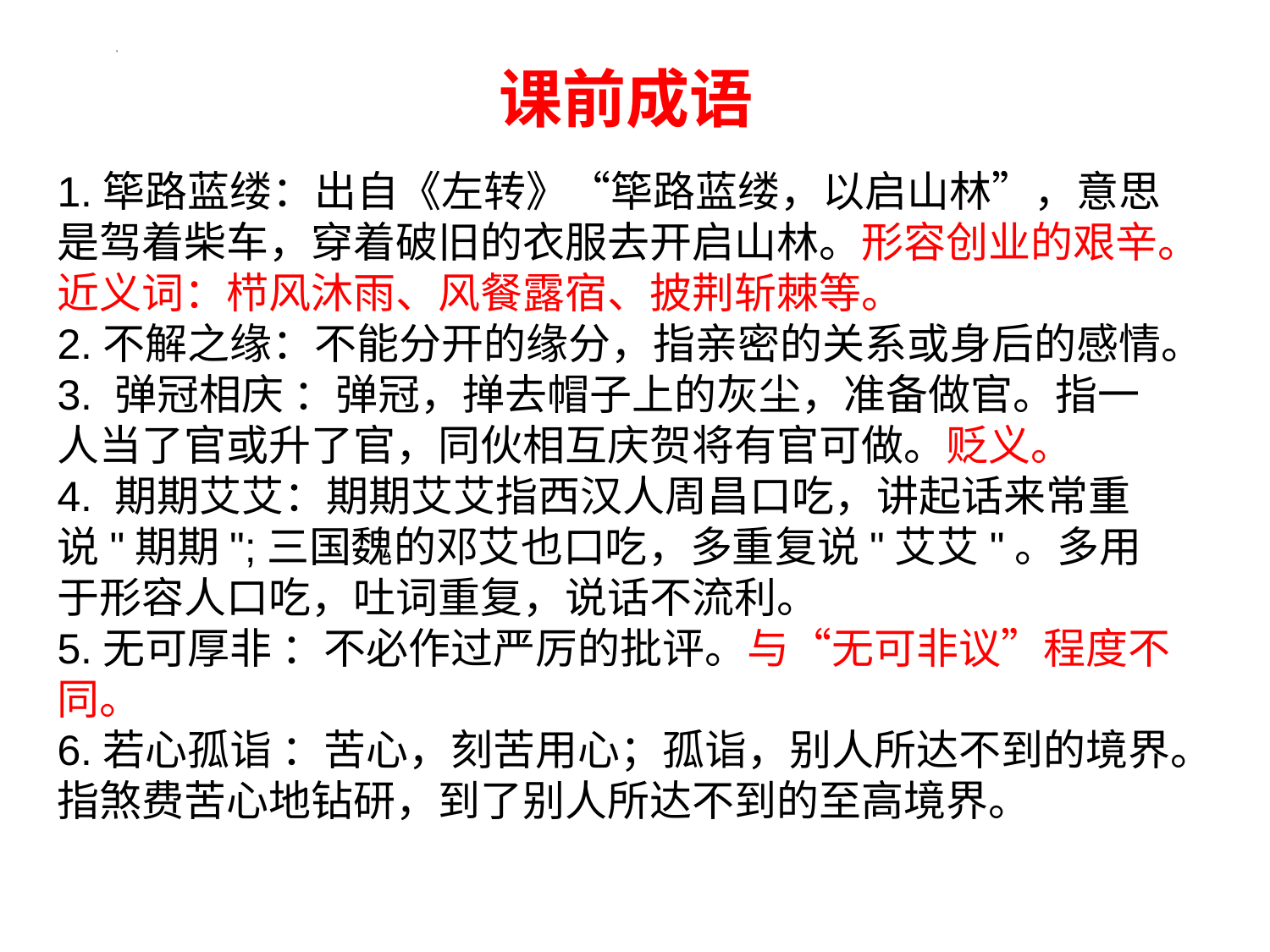

课前成语
1.筚路蓝缕：出自《左转》“筚路蓝缕，以启山林”，意思是驾着柴车，穿着破旧的衣服去开启山林。形容创业的艰辛。近义词：栉风沐雨、风餐露宿、披荆斩棘等。
2.不解之缘：不能分开的缘分，指亲密的关系或身后的感情。
3. 弹冠相庆 ：弹冠，掸去帽子上的灰尘，准备做官。指一人当了官或升了官，同伙相互庆贺将有官可做。贬义。
4. 期期艾艾：期期艾艾指西汉人周昌口吃，讲起话来常重说"期期";三国魏的邓艾也口吃，多重复说"艾艾"。多用于形容人口吃，吐词重复，说话不流利。
5.无可厚非 ：不必作过严厉的批评。与“无可非议”程度不同。
6.若心孤诣 ：苦心，刻苦用心；孤诣，别人所达不到的境界。指煞费苦心地钻研，到了别人所达不到的至高境界。